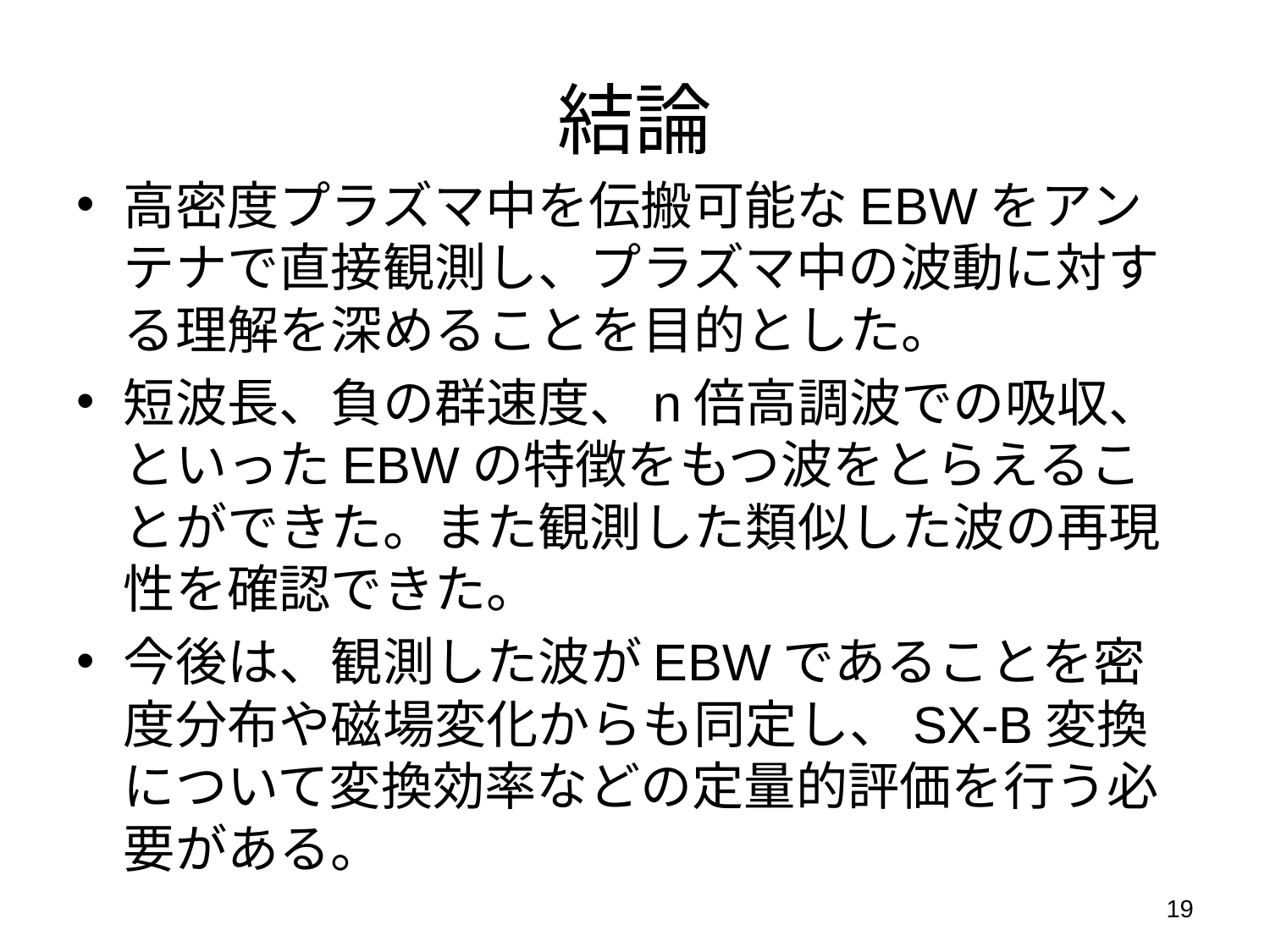

# 結論
高密度プラズマ中を伝搬可能なEBWをアンテナで直接観測し、プラズマ中の波動に対する理解を深めることを目的とした。
短波長、負の群速度、n倍高調波での吸収、といったEBWの特徴をもつ波をとらえることができた。また観測した類似した波の再現性を確認できた。
今後は、観測した波がEBWであることを密度分布や磁場変化からも同定し、SX-B変換について変換効率などの定量的評価を行う必要がある。
19